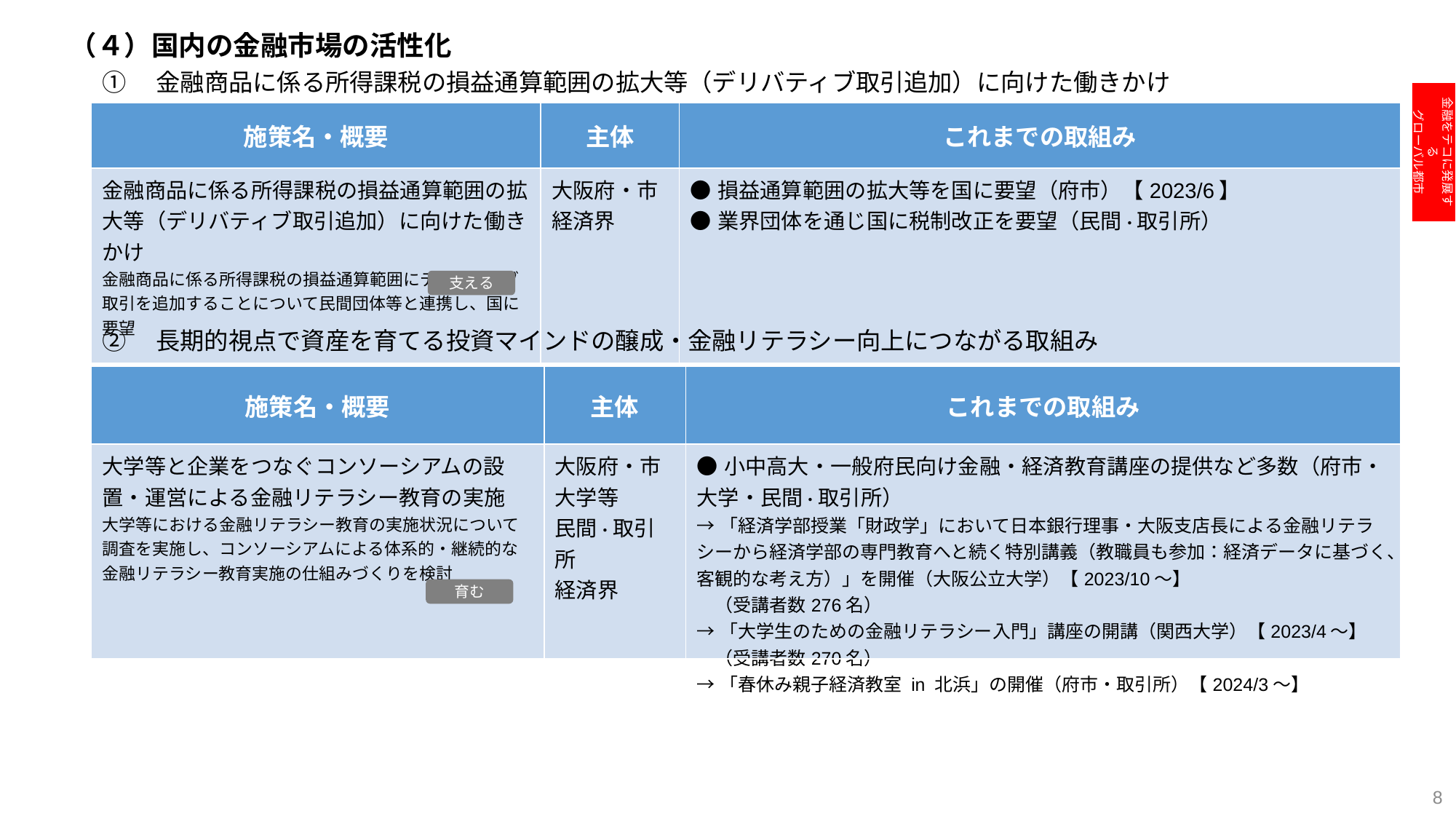

（４）国内の金融市場の活性化
①　金融商品に係る所得課税の損益通算範囲の拡大等（デリバティブ取引追加）に向けた働きかけ
金融をテコに発展する
グローバル都市
| 施策名・概要 | 主体 | これまでの取組み |
| --- | --- | --- |
| 金融商品に係る所得課税の損益通算範囲の拡大等（デリバティブ取引追加）に向けた働きかけ 金融商品に係る所得課税の損益通算範囲にデリバティブ取引を追加することについて民間団体等と連携し、国に要望 | 大阪府・市 経済界 | ●損益通算範囲の拡大等を国に要望（府市）【2023/6】 ●業界団体を通じ国に税制改正を要望（民間・取引所） |
支える
②　長期的視点で資産を育てる投資マインドの醸成・金融リテラシー向上につながる取組み
| 施策名・概要 | 主体 | これまでの取組み |
| --- | --- | --- |
| 大学等と企業をつなぐコンソーシアムの設置・運営による金融リテラシー教育の実施 大学等における金融リテラシー教育の実施状況について調査を実施し、コンソーシアムによる体系的・継続的な金融リテラシー教育実施の仕組みづくりを検討 | 大阪府・市 大学等 民間・取引所 経済界 | ●小中高大・一般府民向け金融・経済教育講座の提供など多数（府市・大学・民間・取引所） →「経済学部授業「財政学」において日本銀行理事・大阪支店長による金融リテラシーから経済学部の専門教育へと続く特別講義（教職員も参加：経済データに基づく、客観的な考え方）」を開催（大阪公立大学）【2023/10～】 　（受講者数276名） →「大学生のための金融リテラシー入門」講座の開講（関西大学）【2023/4～】 　（受講者数270名） →「春休み親子経済教室 in 北浜」の開催（府市・取引所）【2024/3～】 |
育む
8